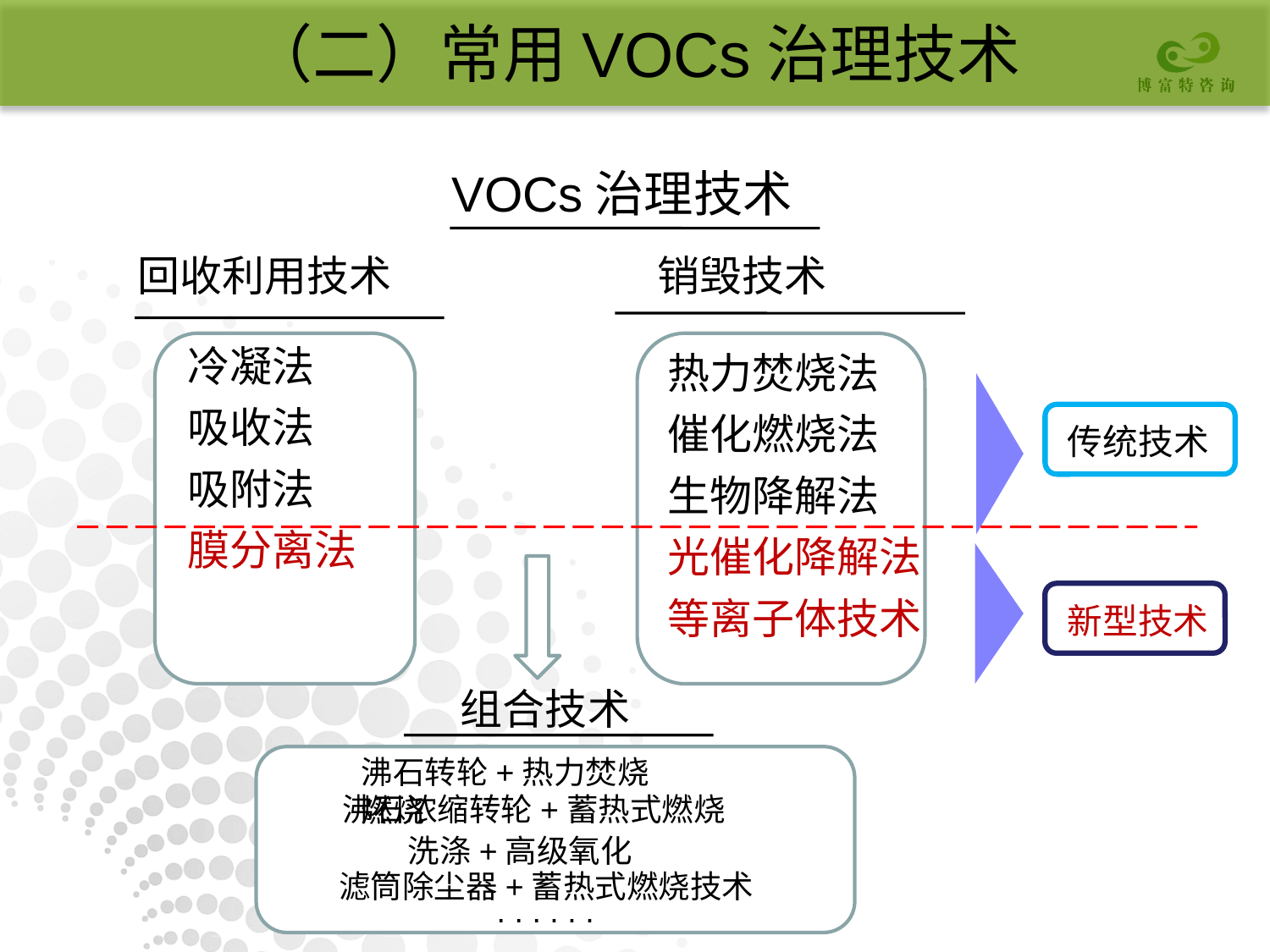

（二）常用VOCs治理技术
VOCs治理技术

回收利用技术
销毁技术

冷凝法
吸收法
吸附法
膜分离法

热力焚烧法
催化燃烧法
生物降解法
光催化降解法
等离子体技术

传统技术

新型技术
组合技术

沸石转轮+热力焚烧燃烧

沸石浓缩转轮+蓄热式燃烧
      洗涤+高级氧化
滤筒除尘器+蓄热式燃烧技术
 . . . . . .